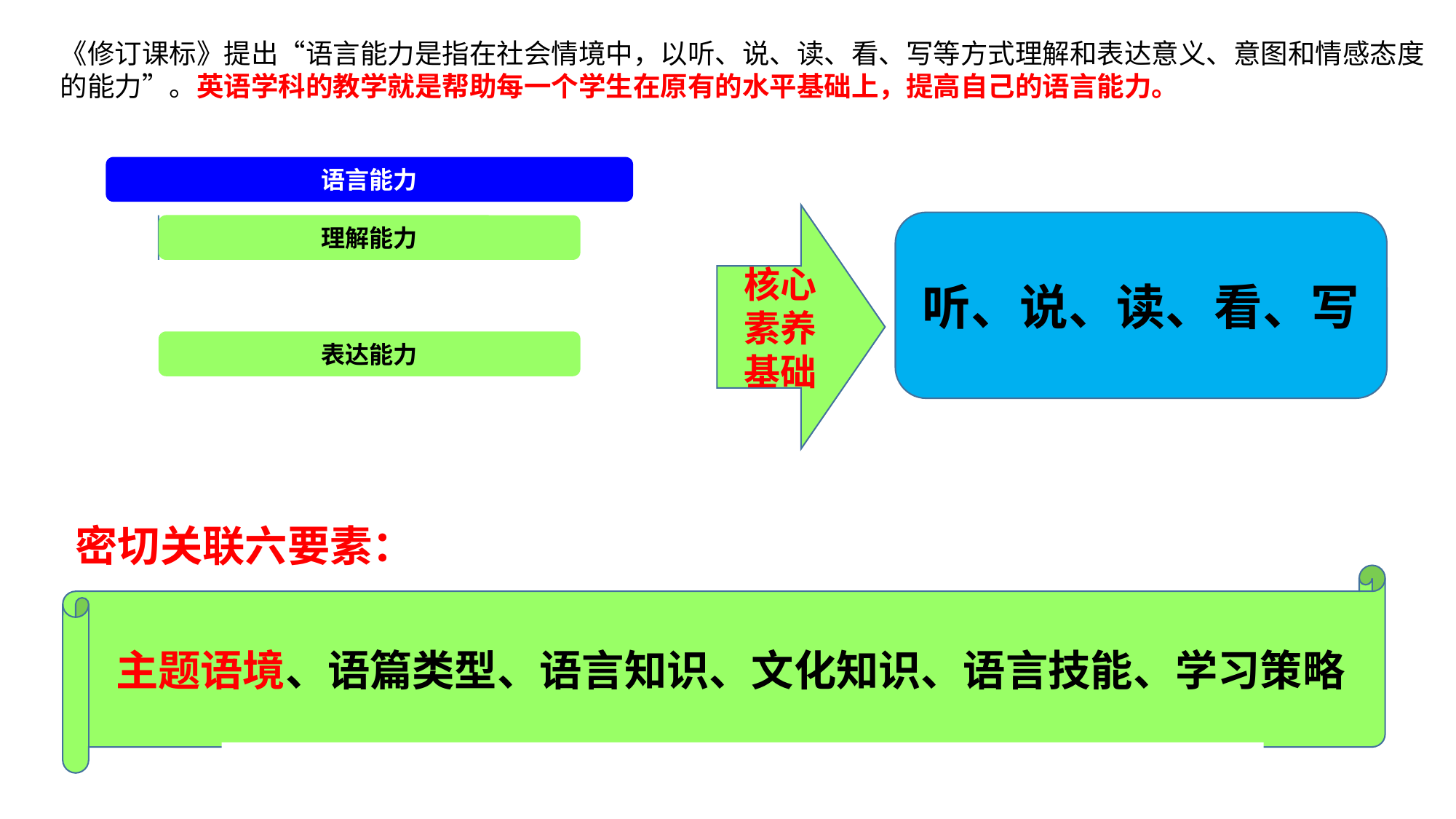

《修订课标》提出“语言能力是指在社会情境中，以听、说、读、看、写等方式理解和表达意义、意图和情感态度的能力”。英语学科的教学就是帮助每一个学生在原有的水平基础上，提高自己的语言能力。

语言能力
理解能力
表达能力
核心素养基础
听、说、读、看、写
密切关联六要素：
主题语境、语篇类型、语言知识、文化知识、语言技能、学习策略